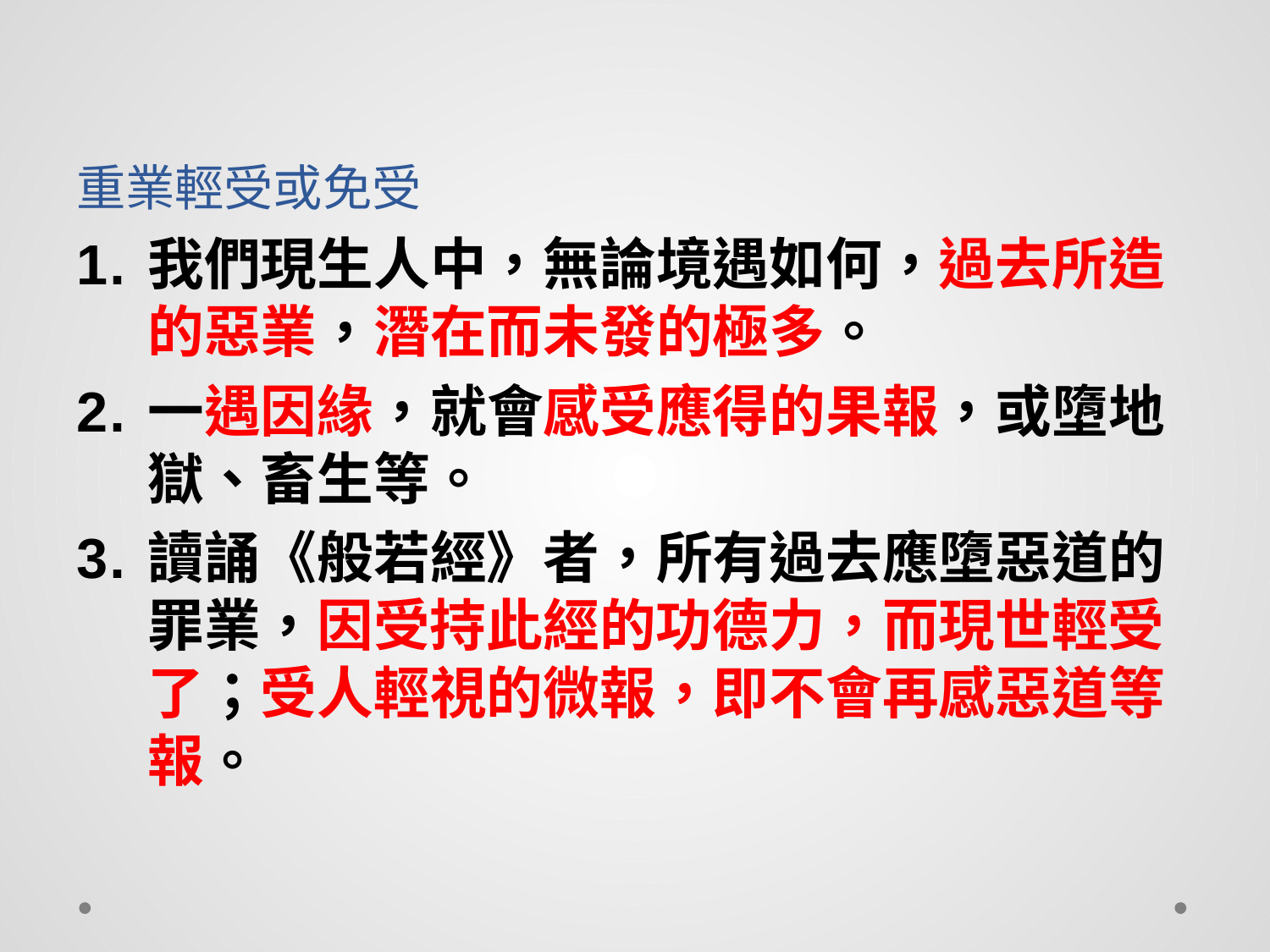

# 重業輕受或免受
我們現生人中，無論境遇如何，過去所造的惡業，潛在而未發的極多。
一遇因緣，就會感受應得的果報，或墮地獄、畜生等。
讀誦《般若經》者，所有過去應墮惡道的罪業，因受持此經的功德力，而現世輕受了；受人輕視的微報，即不會再感惡道等報。